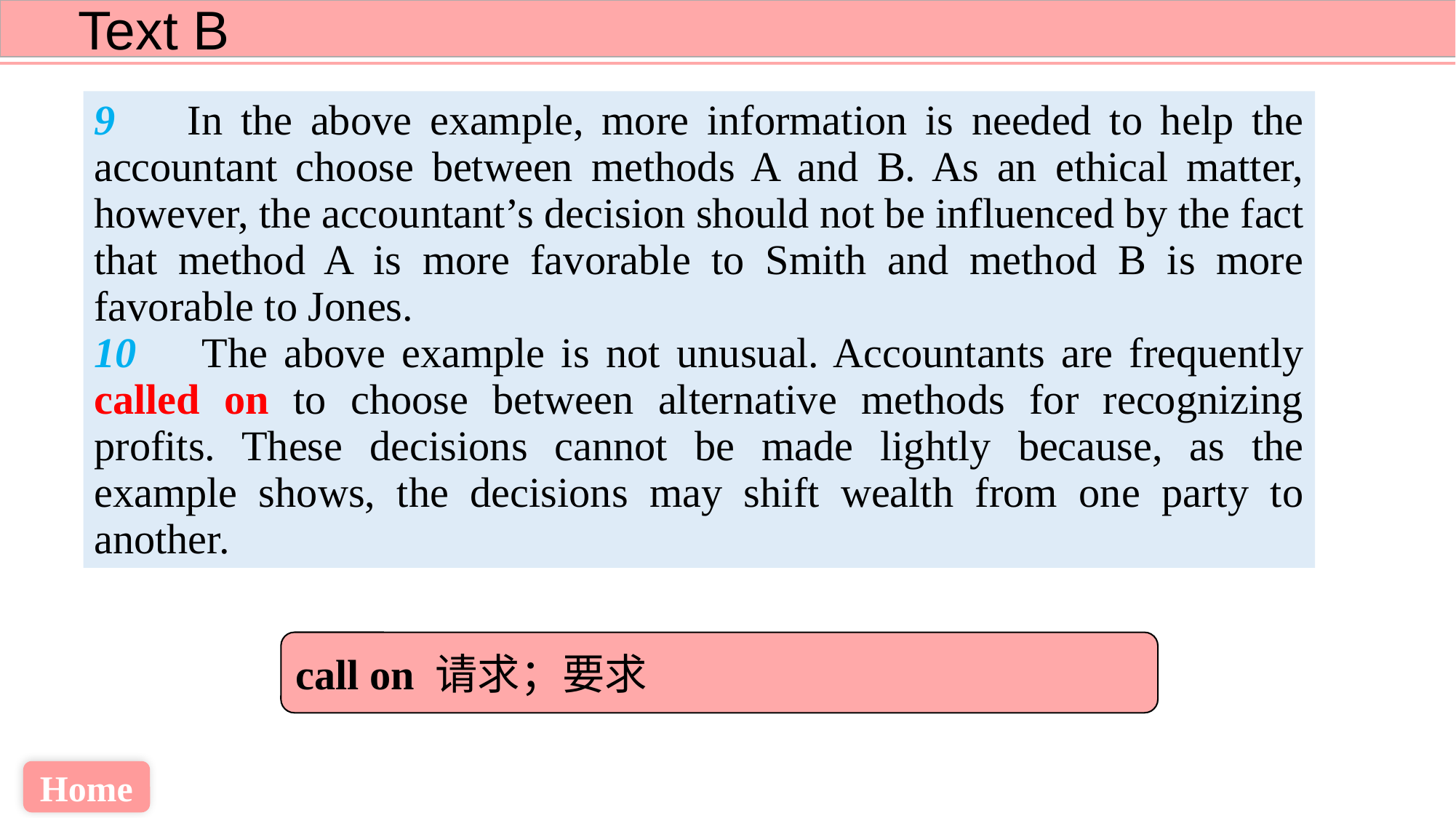

9    In the above example, more information is needed to help the accountant choose between methods A and B. As an ethical matter, however, the accountant’s decision should not be influenced by the fact that method A is more favorable to Smith and method B is more favorable to Jones.
10    The above example is not unusual. Accountants are frequently called on to choose between alternative methods for recognizing profits. These decisions cannot be made lightly because, as the example shows, the decisions may shift wealth from one party to another.

call on 请求；要求